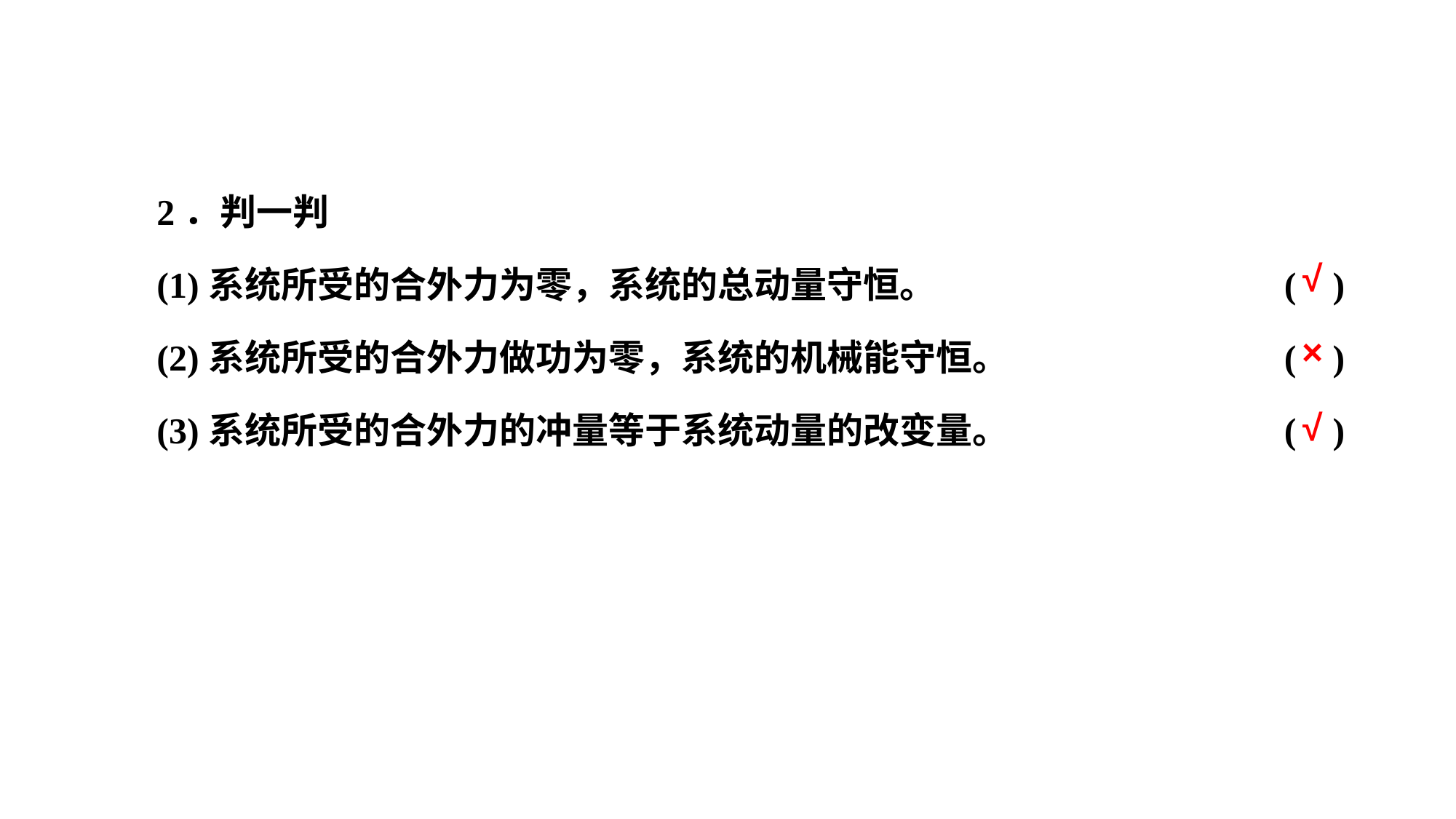

2．判一判
(1)系统所受的合外力为零，系统的总动量守恒。				(    )
(2)系统所受的合外力做功为零，系统的机械能守恒。			(    )
(3)系统所受的合外力的冲量等于系统动量的改变量。			(    )

√
×
√